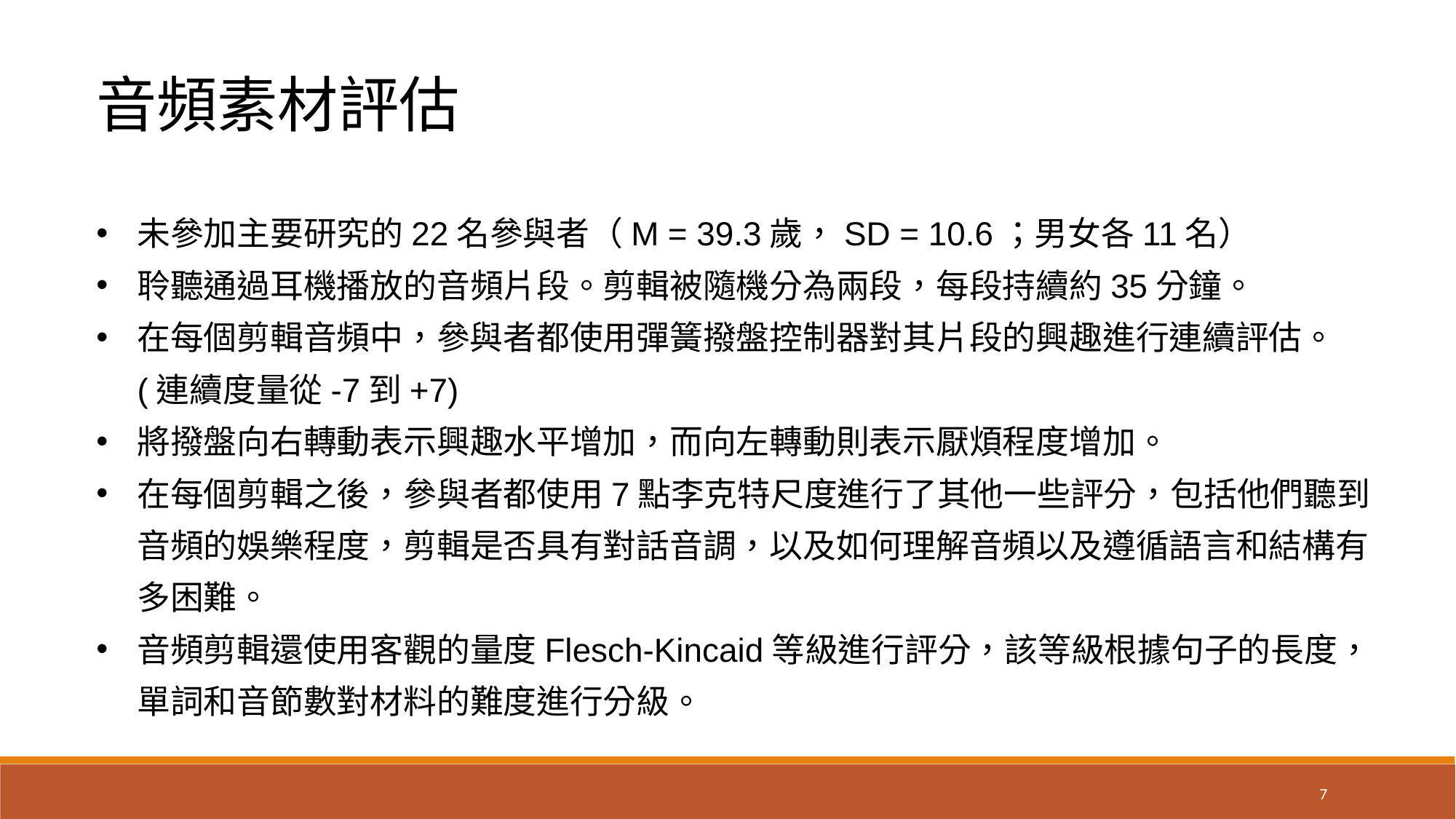

音頻素材評估
未參加主要研究的22名參與者（M = 39.3歲，SD = 10.6；男女各11名）
聆聽通過耳機播放的音頻片段。剪輯被隨機分為兩段，每段持續約35分鐘。
在每個剪輯音頻中，參與者都使用彈簧撥盤控制器對其片段的興趣進行連續評估。(連續度量從-7到+7)
將撥盤向右轉動表示興趣水平增加，而向左轉動則表示厭煩程度增加。
在每個剪輯之後，參與者都使用7點李克特尺度進行了其他一些評分，包括他們聽到音頻的娛樂程度，剪輯是否具有對話音調，以及如何理解音頻以及遵循語言和結構有多困難。
音頻剪輯還使用客觀的量度Flesch-Kincaid等級進行評分，該等級根據句子的長度，單詞和音節數對材料的難度進行分級。
7